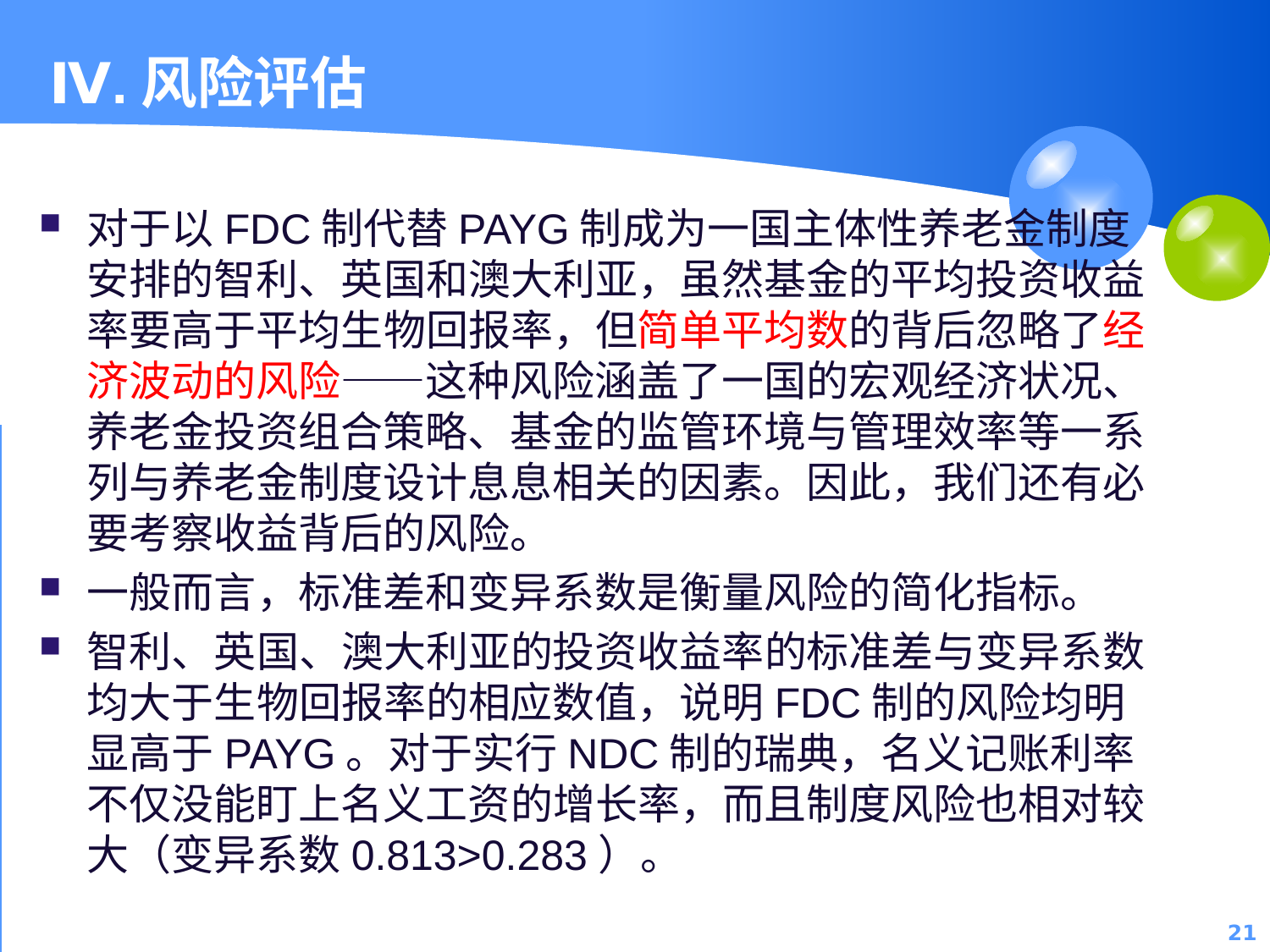

21
# Ⅳ.风险评估
对于以FDC制代替PAYG制成为一国主体性养老金制度安排的智利、英国和澳大利亚，虽然基金的平均投资收益率要高于平均生物回报率，但简单平均数的背后忽略了经济波动的风险——这种风险涵盖了一国的宏观经济状况、养老金投资组合策略、基金的监管环境与管理效率等一系列与养老金制度设计息息相关的因素。因此，我们还有必要考察收益背后的风险。
一般而言，标准差和变异系数是衡量风险的简化指标。
智利、英国、澳大利亚的投资收益率的标准差与变异系数均大于生物回报率的相应数值，说明FDC制的风险均明显高于PAYG。对于实行NDC制的瑞典，名义记账利率不仅没能盯上名义工资的增长率，而且制度风险也相对较大（变异系数0.813>0.283）。